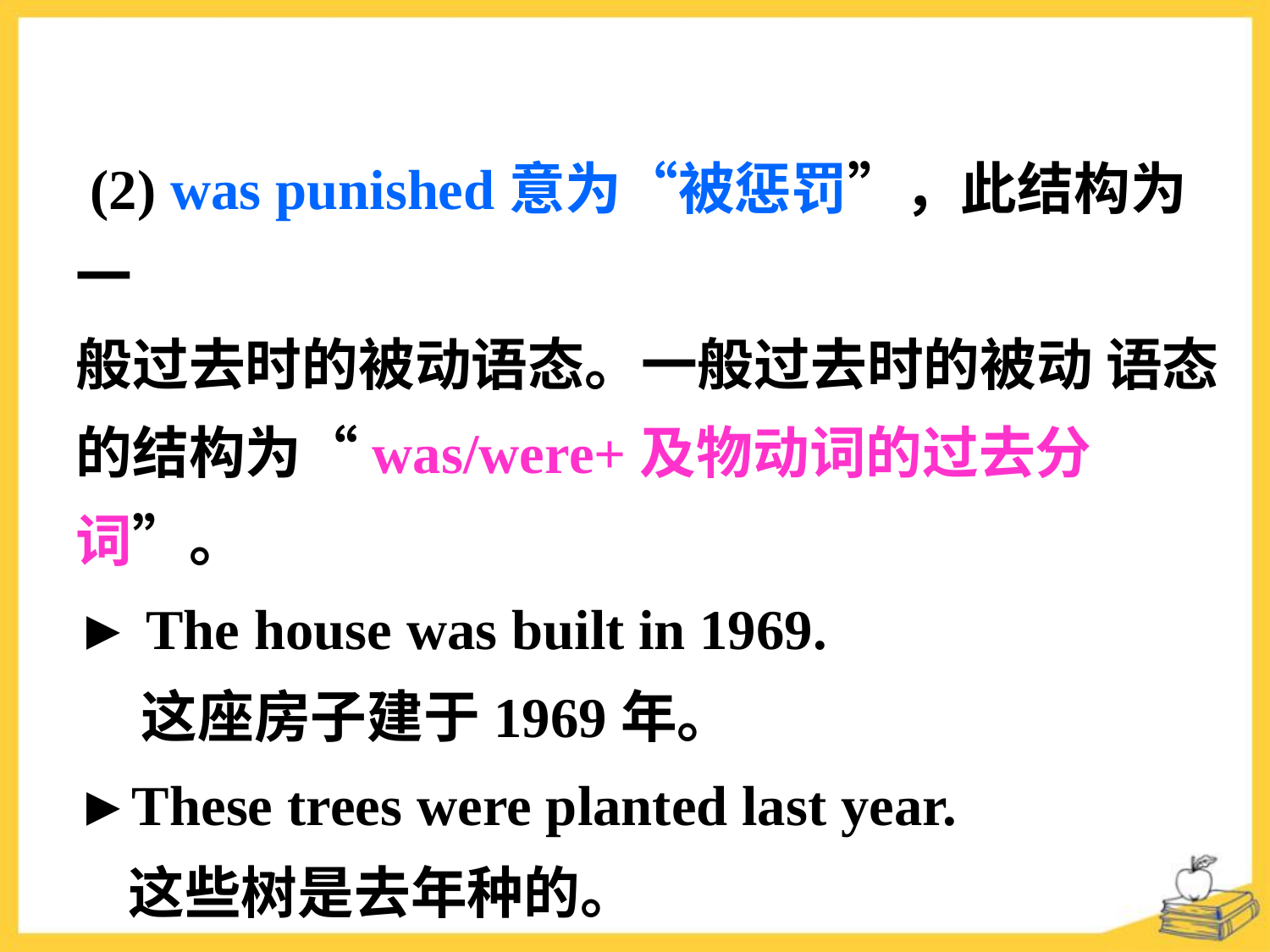

(2) was punished意为“被惩罚”，此结构为一
般过去时的被动语态。一般过去时的被动 语态的结构为“was/were+及物动词的过去分词”。
► The house was built in 1969.
    这座房子建于1969年。
►These trees were planted last year.
   这些树是去年种的。